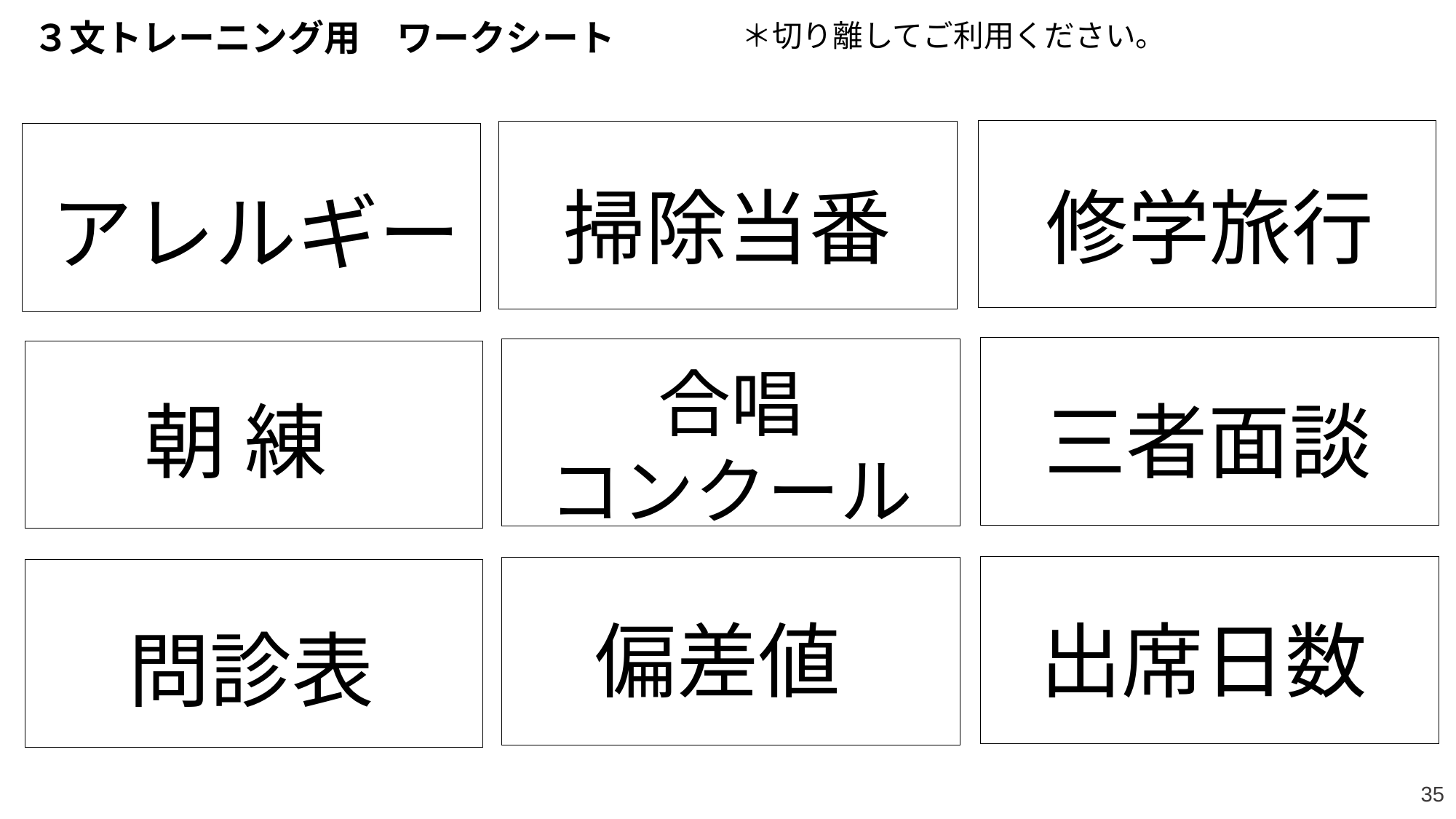

３文トレーニング用　ワークシート
＊切り離してご利用ください。

掃除当番
修学旅行
アレルギー

合唱
コンクール
朝 練
三者面談

偏差値
出席日数
問診表
35